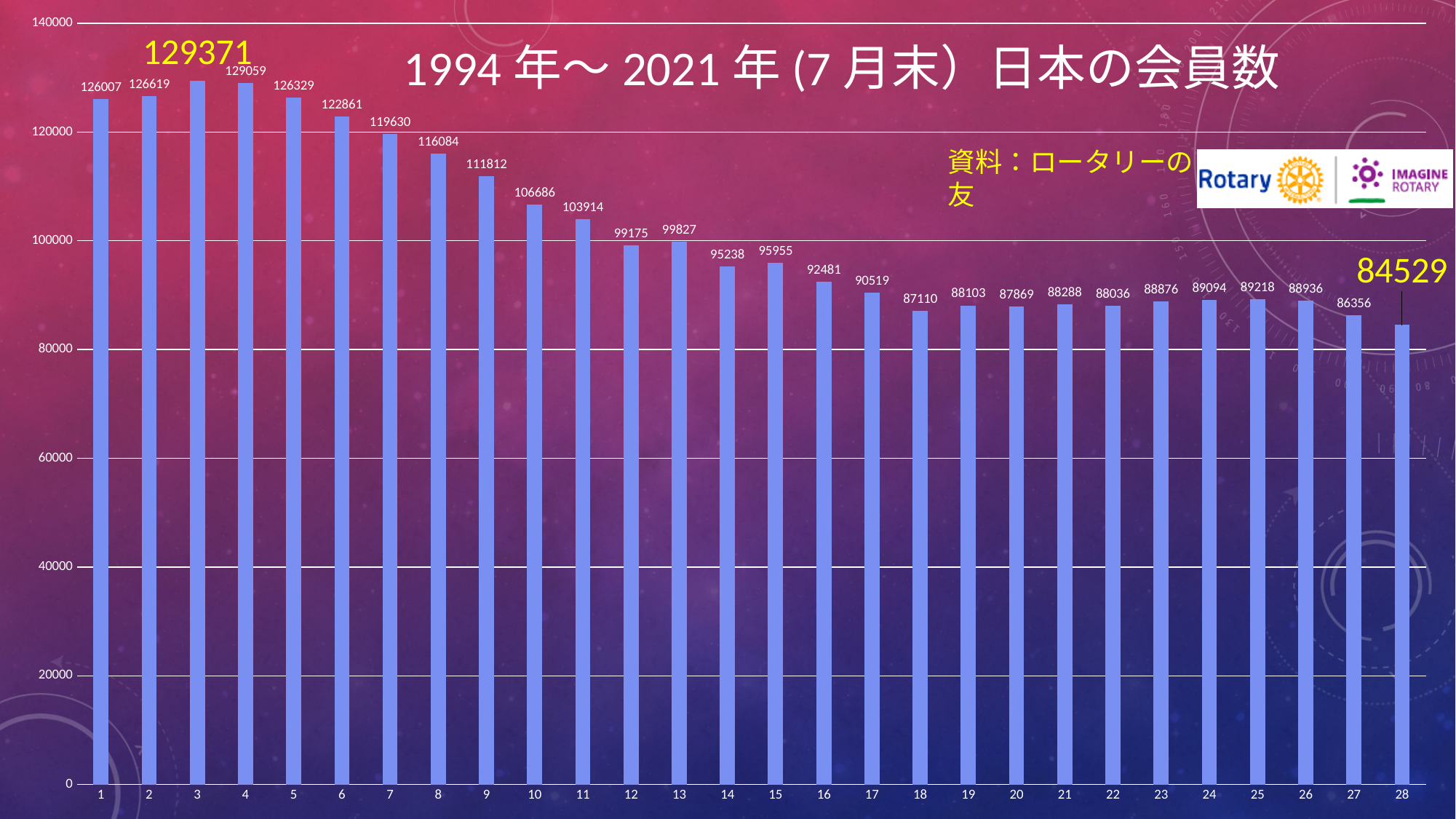

### Chart

| Category |  |
|---|---|
1994年～2021年(7月末）日本の会員数
資料：ロータリーの友